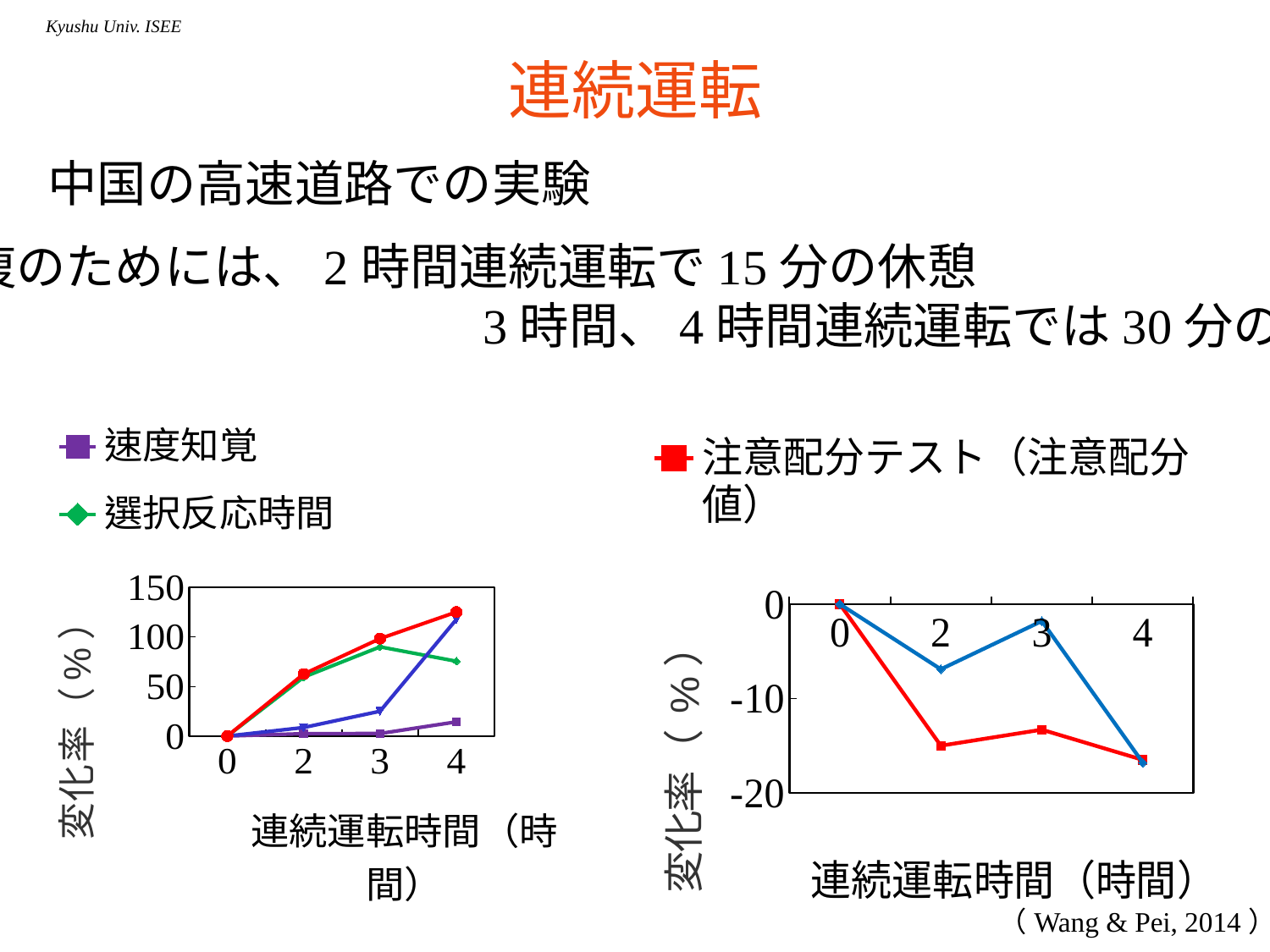

# 連続運転
中国の高速道路での実験
回復のためには、2時間連続運転で15分の休憩
　　　　　　　　　　　 3時間、4時間連続運転では30分の休憩

### Chart

| Category | 速度知覚 | 選択反応時間 | アクション判断テスト（ミス） | 主観眠気評価 |
|---|---|---|---|---|
| 0.0 | 0.0 | 0.0 | 0.0 | 0.0 |
| 2.0 | 2.4 | 59.4 | 8.6 | 62.5 |
| 3.0 | 2.6 | 89.9 | 25.0 | 98.2 |
| 4.0 | 14.3 | 75.4 | 117.6 | 125.0 |

### Chart

| Category | 注意配分テスト（注意配分値） | 注意配分テスト（正反応） |
|---|---|---|
| 0.0 | 0.0 | 0.0 |
| 2.0 | -15.0 | -6.9 |
| 3.0 | -13.3 | -1.8 |
| 4.0 | -16.5 | -16.8 |
（Wang & Pei, 2014）